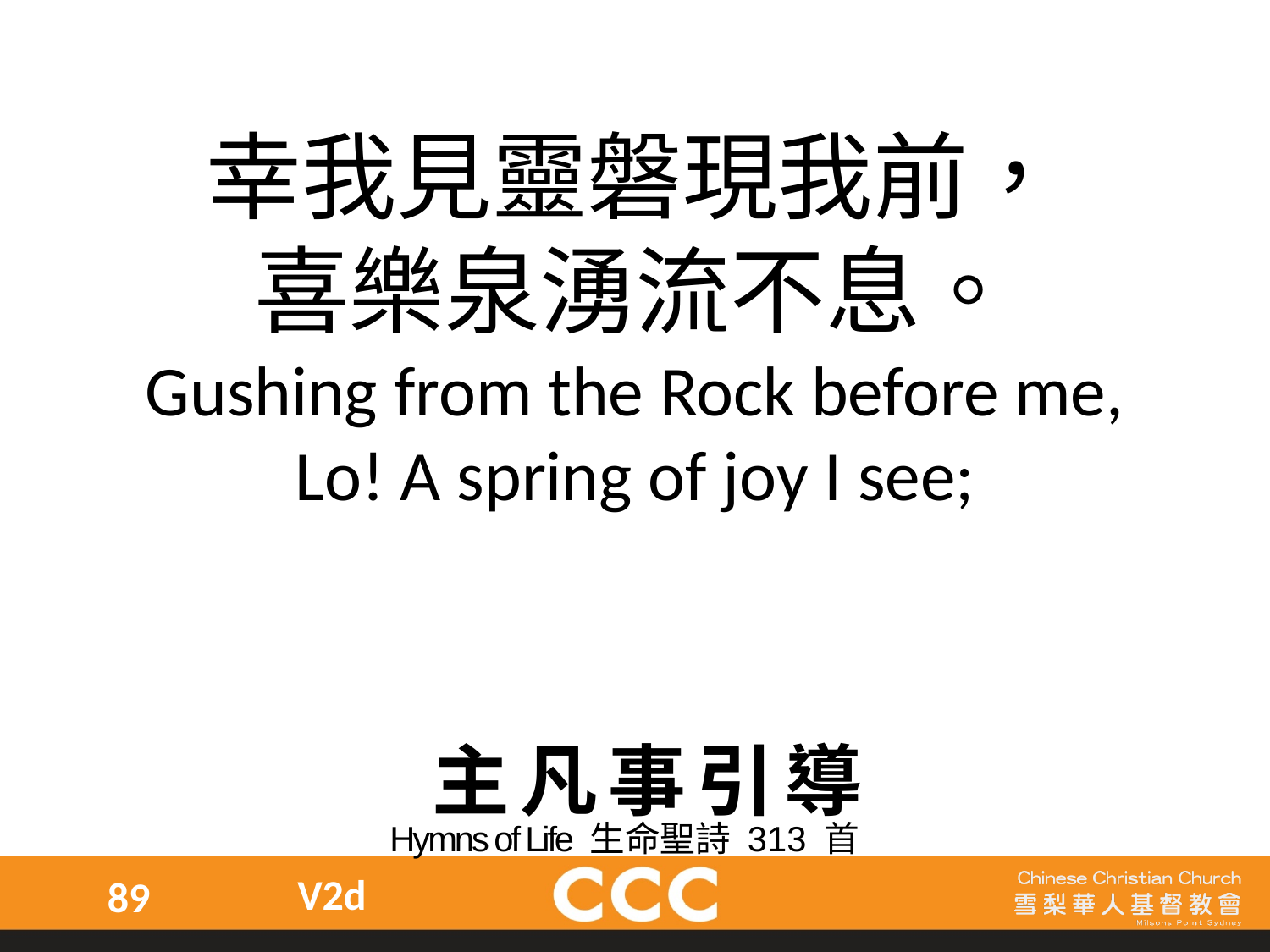

幸我見靈磐現我前，
喜樂泉湧流不息。
Gushing from the Rock before me,
Lo! A spring of joy I see;
主凡事引導
Hymns of Life 生命聖詩 313 首
V2d
89